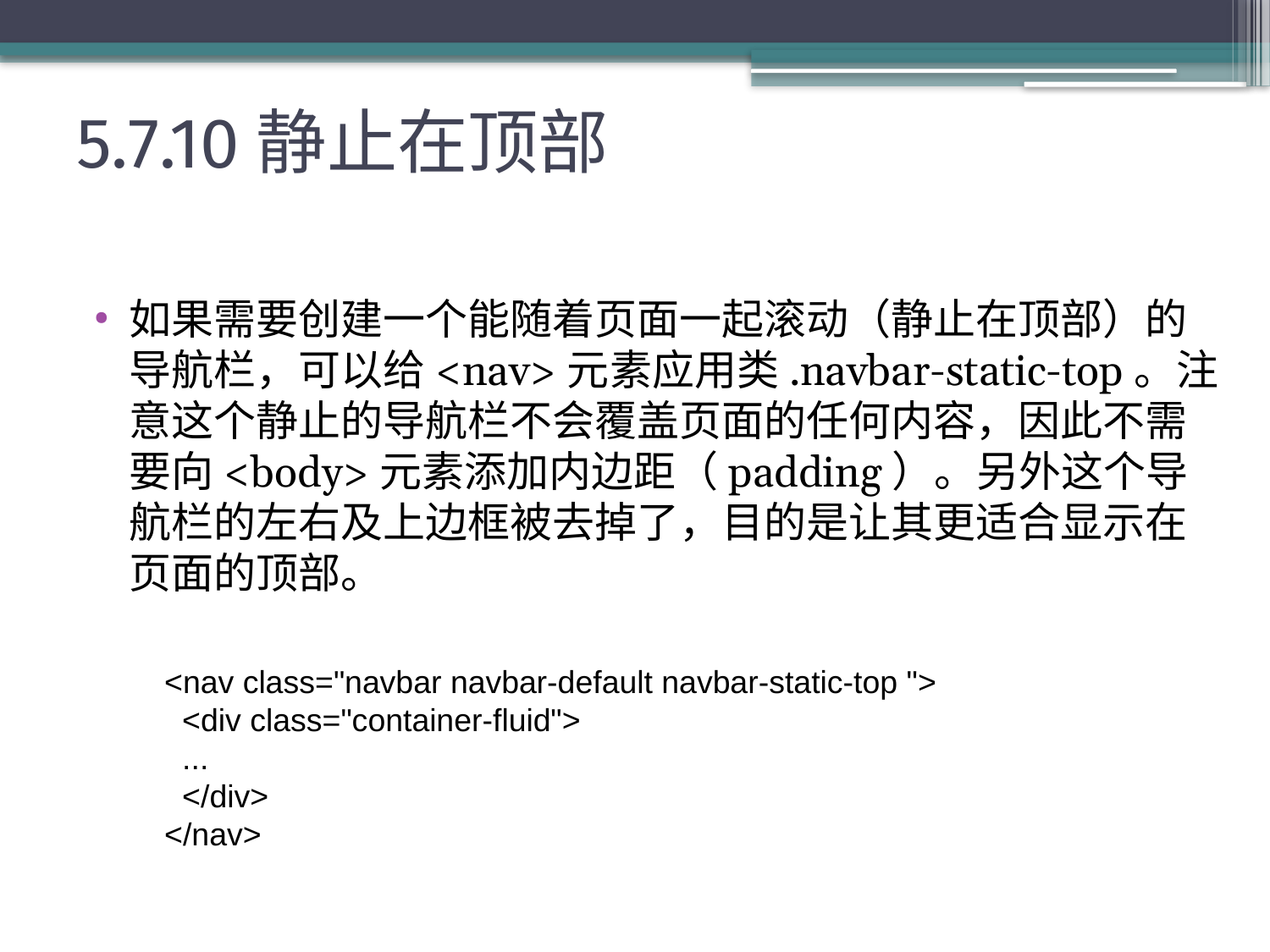

# 5.7.10静止在顶部
如果需要创建一个能随着页面一起滚动（静止在顶部）的导航栏，可以给<nav>元素应用类.navbar-static-top。注意这个静止的导航栏不会覆盖页面的任何内容，因此不需要向<body>元素添加内边距（padding）。另外这个导航栏的左右及上边框被去掉了，目的是让其更适合显示在页面的顶部。
<nav class="navbar navbar-default navbar-static-top ">
  <div class="container-fluid">
  ...
  </div>
</nav>